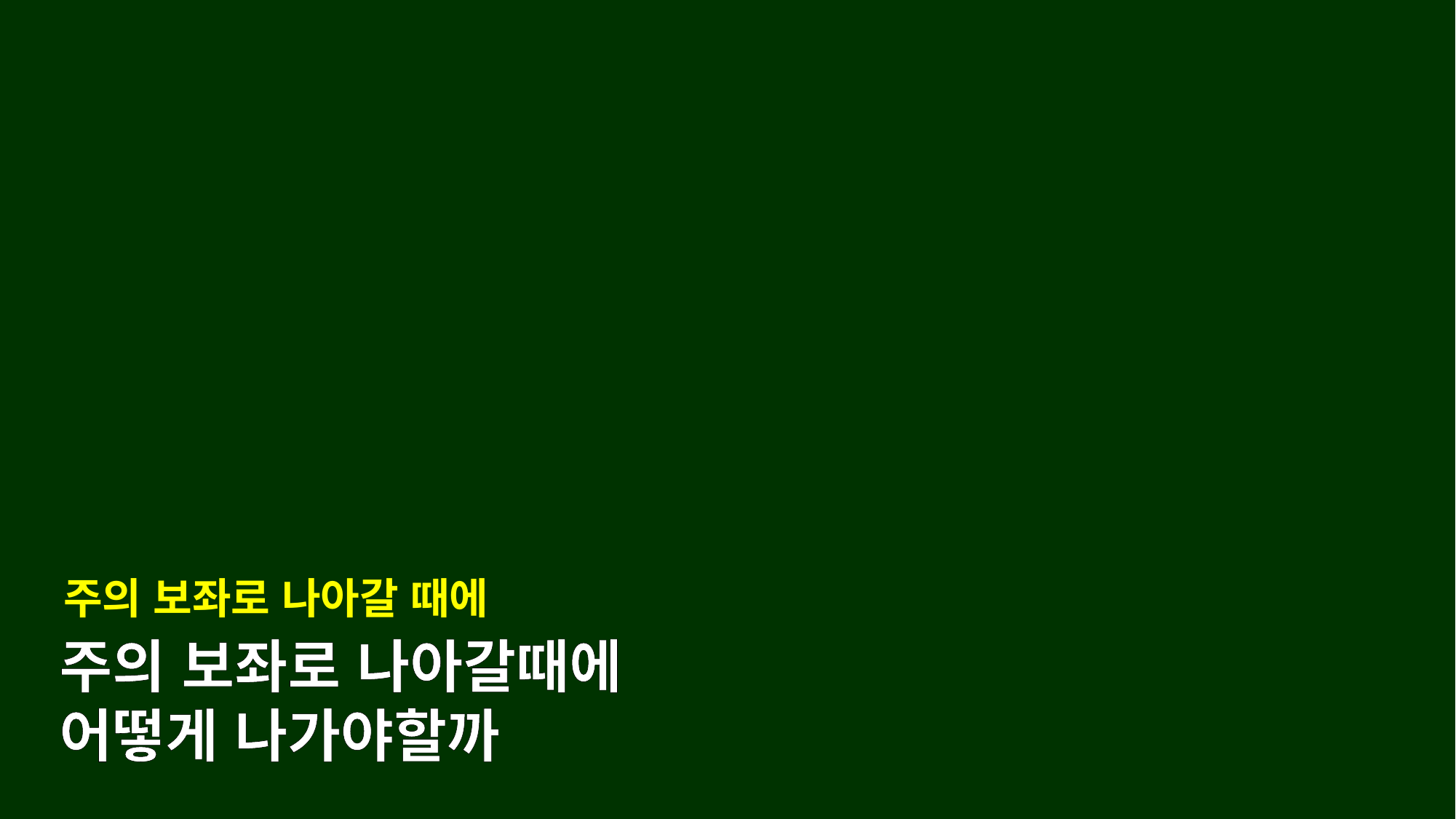

주의 보좌로 나아갈 때에
주의 보좌로 나아갈때에
어떻게 나가야할까